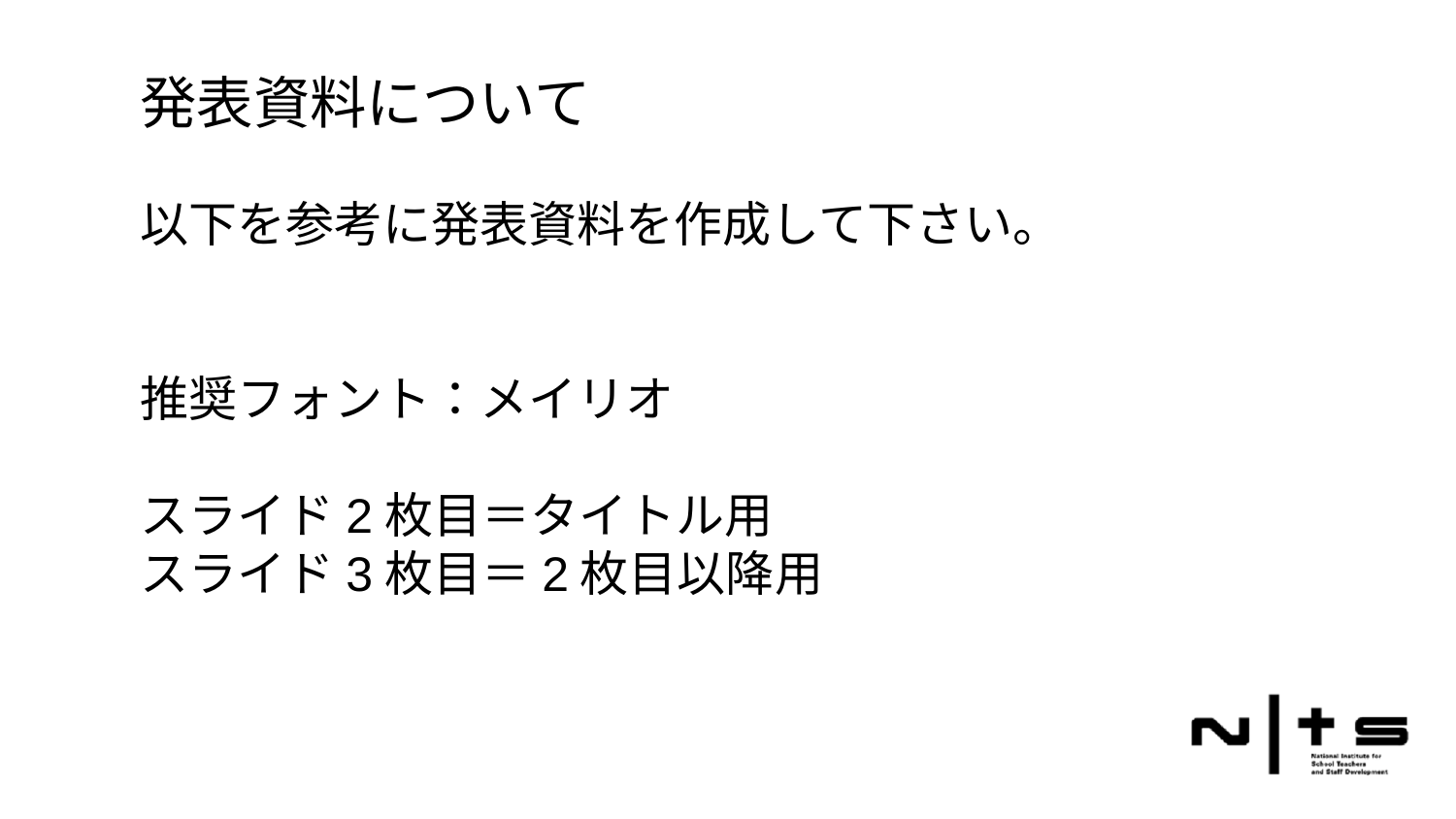

発表資料について

以下を参考に発表資料を作成して下さい。

推奨フォント：メイリオ

スライド2枚目＝タイトル用
スライド3枚目＝2枚目以降用